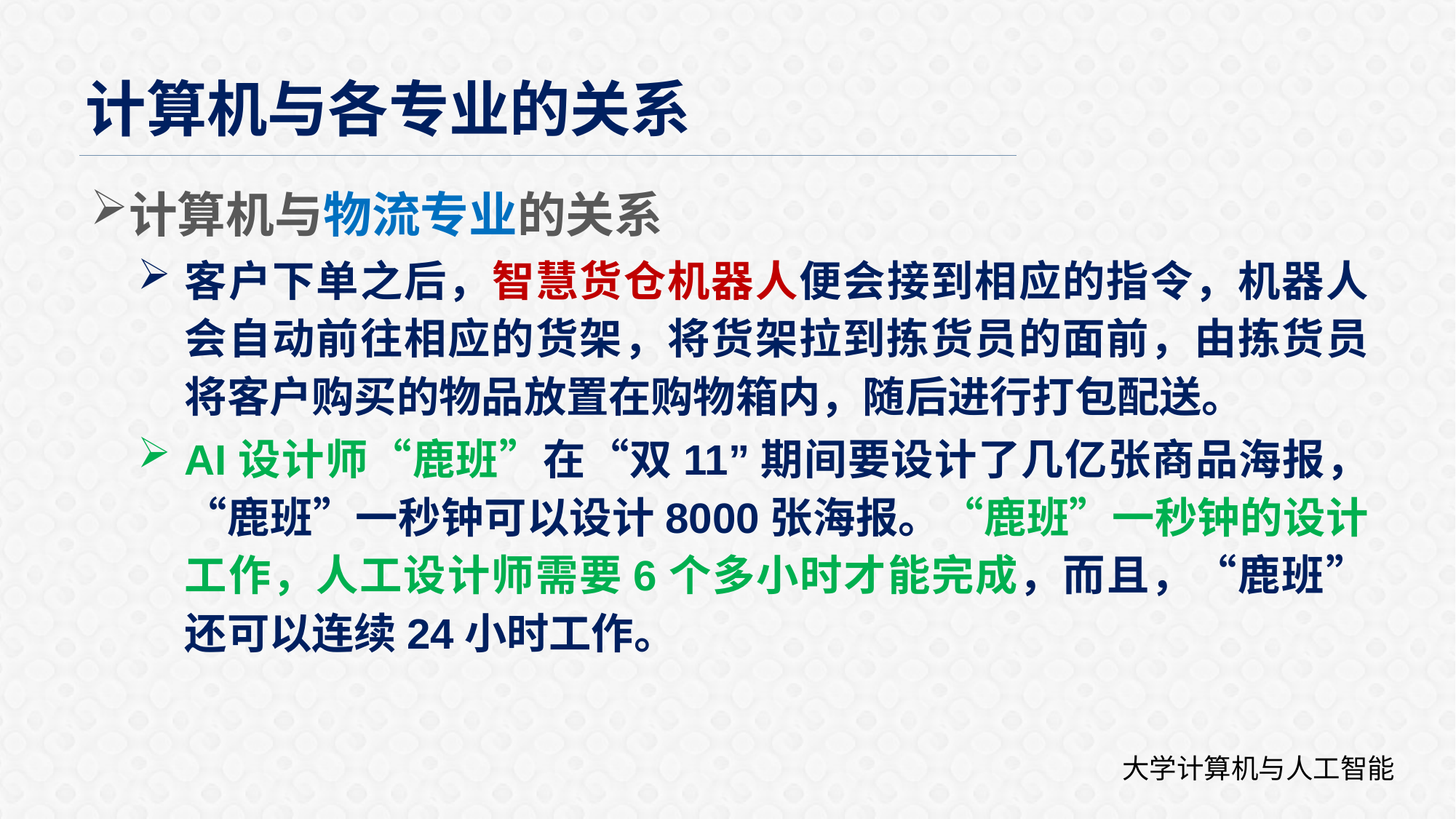

计算机与各专业的关系
计算机与物流专业的关系
客户下单之后，智慧货仓机器人便会接到相应的指令，机器人会自动前往相应的货架，将货架拉到拣货员的面前，由拣货员将客户购买的物品放置在购物箱内，随后进行打包配送。
AI设计师“鹿班”在“双11”期间要设计了几亿张商品海报，“鹿班”一秒钟可以设计8000张海报。“鹿班”一秒钟的设计工作，人工设计师需要6个多小时才能完成，而且，“鹿班”还可以连续24小时工作。